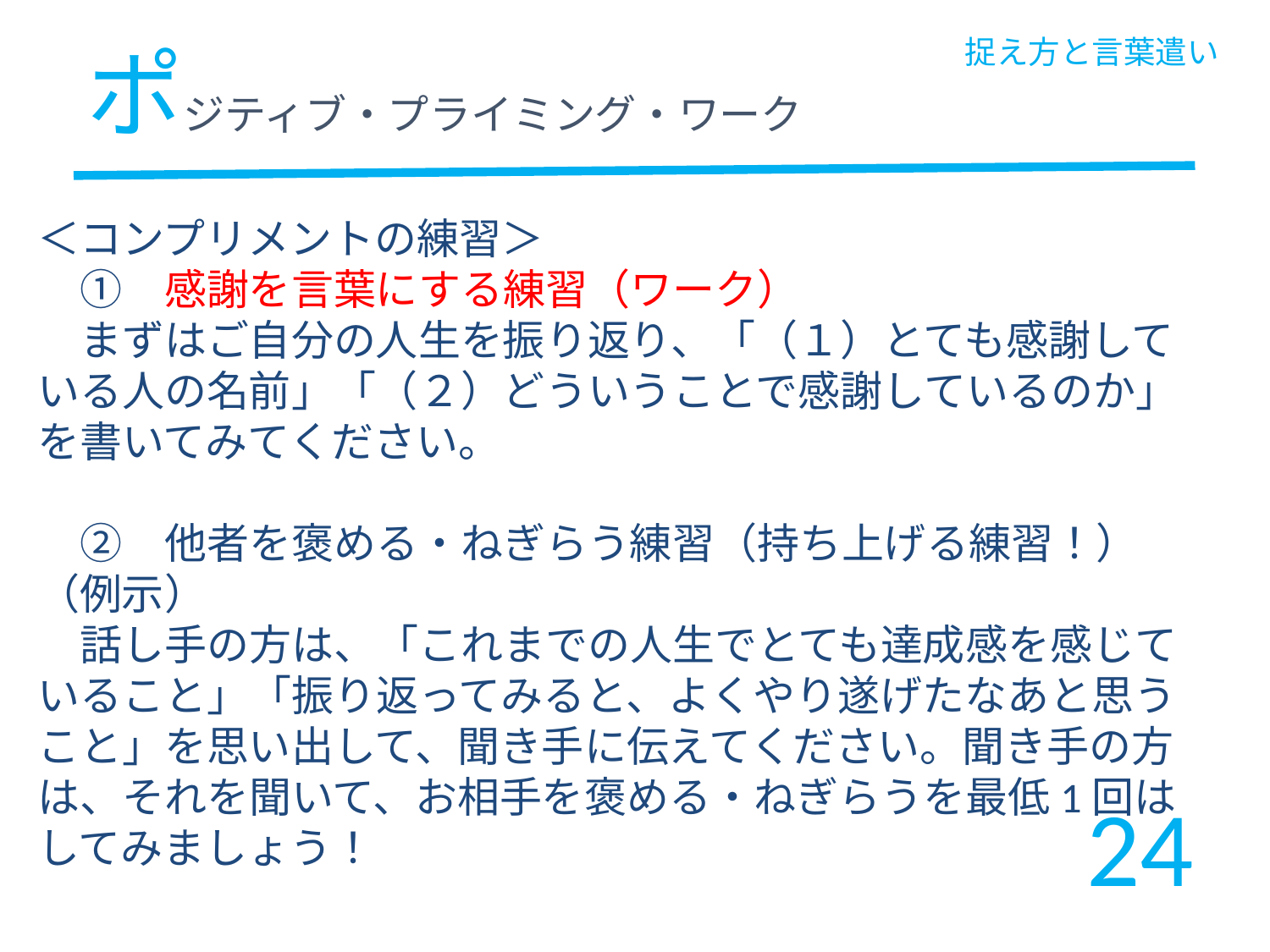

捉え方と言葉遣い
# ポジティブ・プライミング・ワーク
＜コンプリメントの練習＞
　①　感謝を言葉にする練習（ワーク）
　まずはご自分の人生を振り返り、「（１）とても感謝している人の名前」「（２）どういうことで感謝しているのか」を書いてみてください。

　②　他者を褒める・ねぎらう練習（持ち上げる練習！）（例示）
　話し手の方は、「これまでの人生でとても達成感を感じていること」「振り返ってみると、よくやり遂げたなあと思うこと」を思い出して、聞き手に伝えてください。聞き手の方は、それを聞いて、お相手を褒める・ねぎらうを最低1回はしてみましょう！
24